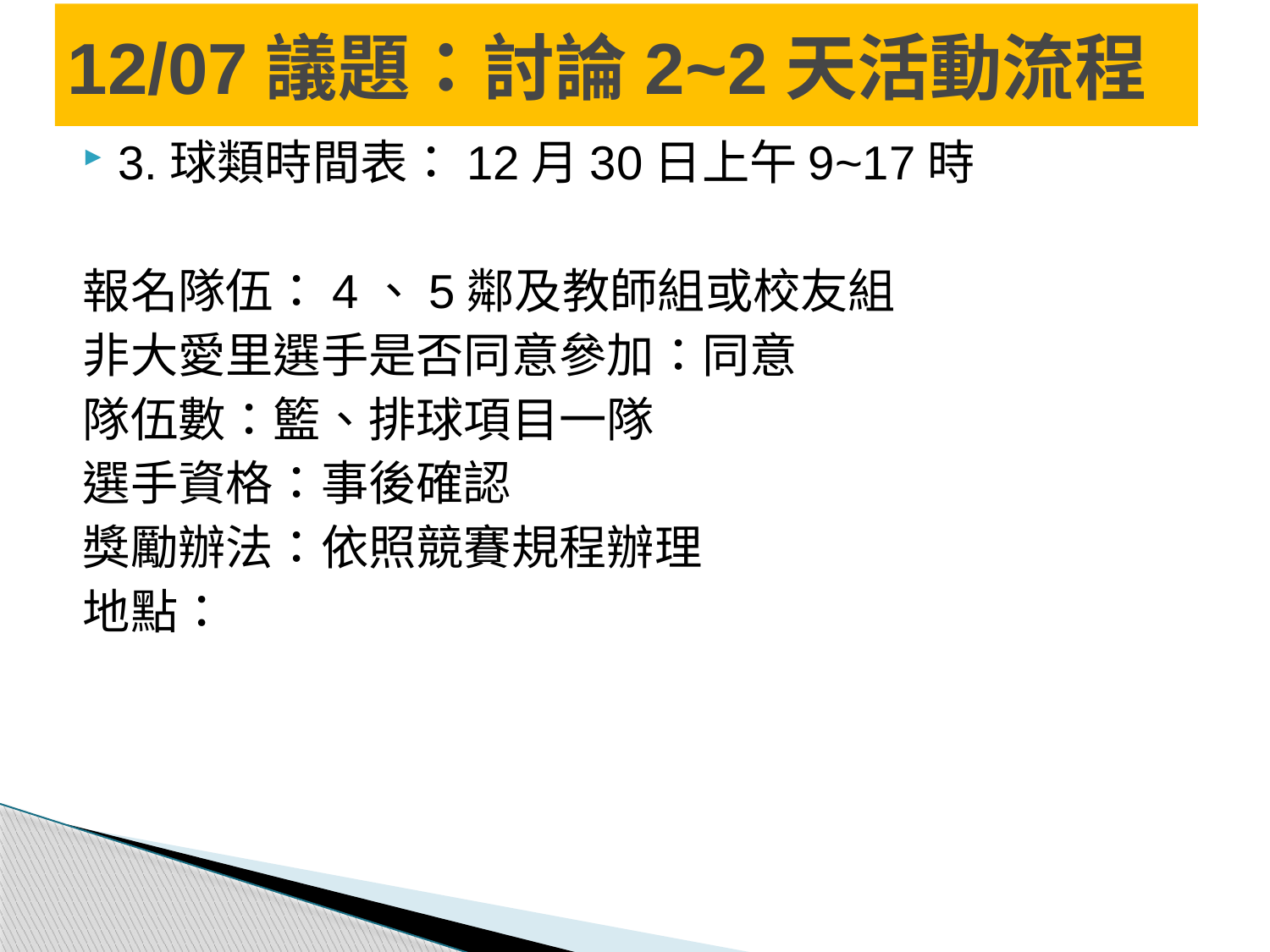

# 12/07議題：討論2~2天活動流程
3.球類時間表：12月30日上午9~17時

報名隊伍：4、5鄰及教師組或校友組
非大愛里選手是否同意參加：同意
隊伍數：籃、排球項目一隊
選手資格：事後確認
獎勵辦法：依照競賽規程辦理
地點：